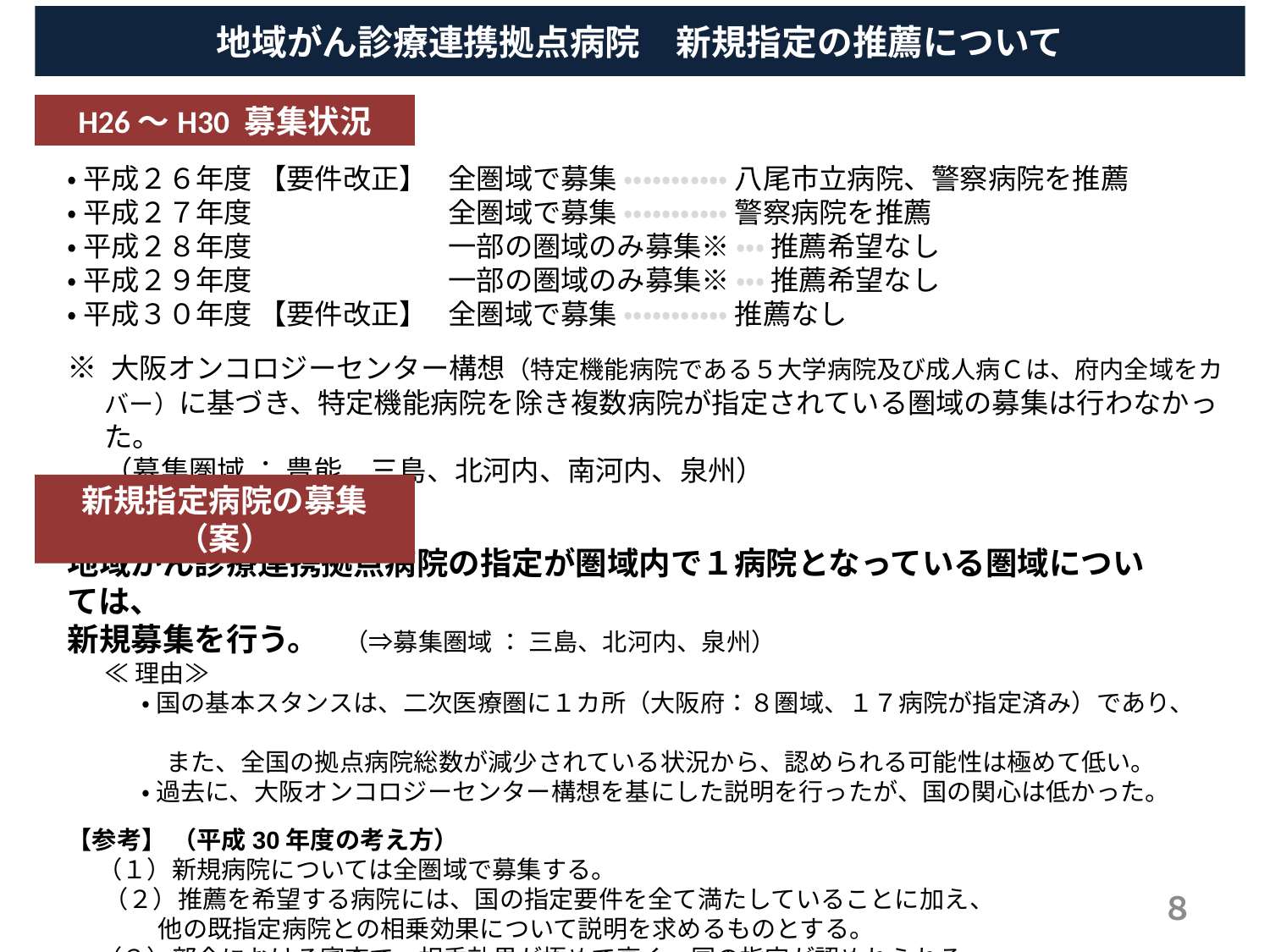

地域がん診療連携拠点病院　新規指定の推薦について
H26～H30 募集状況
・ 平成２６年度 【要件改正】	全圏域で募集 ・・・・・・・・・・・ 八尾市立病院、警察病院を推薦
・ 平成２７年度		全圏域で募集 ・・・・・・・・・・・ 警察病院を推薦
・ 平成２８年度		一部の圏域のみ募集※ ・・・ 推薦希望なし
・ 平成２９年度		一部の圏域のみ募集※ ・・・ 推薦希望なし
・ 平成３０年度 【要件改正】	全圏域で募集 ・・・・・・・・・・・ 推薦なし

※ 大阪オンコロジーセンター構想（特定機能病院である５大学病院及び成人病Ｃは、府内全域をカバー）に基づき、特定機能病院を除き複数病院が指定されている圏域の募集は行わなかった。
（募集圏域 ： 豊能、三島、北河内、南河内、泉州）
新規指定病院の募集（案）
地域がん診療連携拠点病院の指定が圏域内で１病院となっている圏域については、
新規募集を行う。　（⇒募集圏域 ： 三島、北河内、泉州）
≪理由≫
・ 国の基本スタンスは、二次医療圏に１カ所（大阪府：８圏域、１７病院が指定済み）であり、
また、全国の拠点病院総数が減少されている状況から、認められる可能性は極めて低い。
・ 過去に、大阪オンコロジーセンター構想を基にした説明を行ったが、国の関心は低かった。

【参考】 （平成30年度の考え方）
　 （１）新規病院については全圏域で募集する。
 　（２）推薦を希望する病院には、国の指定要件を全て満たしていることに加え、
　　　   他の既指定病院との相乗効果について説明を求めるものとする。
　 （３）部会における審査で、相乗効果が極めて高く、国の指定が認めれられる
         　可能性が高いと考えられる場合に推薦を行う。
８